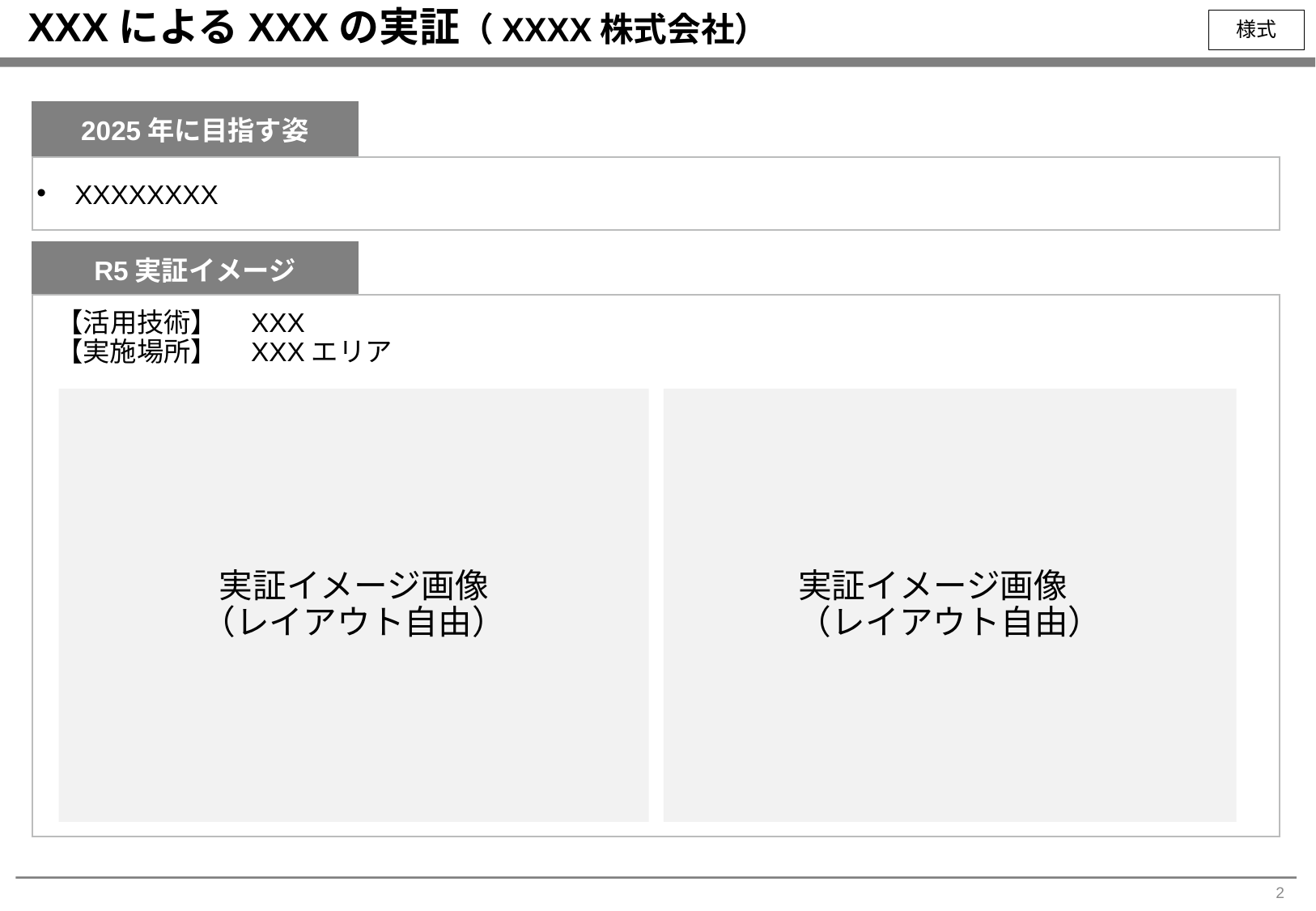

# XXXによるXXXの実証（XXXX株式会社）
様式
2025年に目指す姿
XXXXXXXX
R5実証イメージ

【活用技術】　XXX
【実施場所】　XXXエリア
実証イメージ画像
（レイアウト自由）
実証イメージ画像
（レイアウト自由）
2